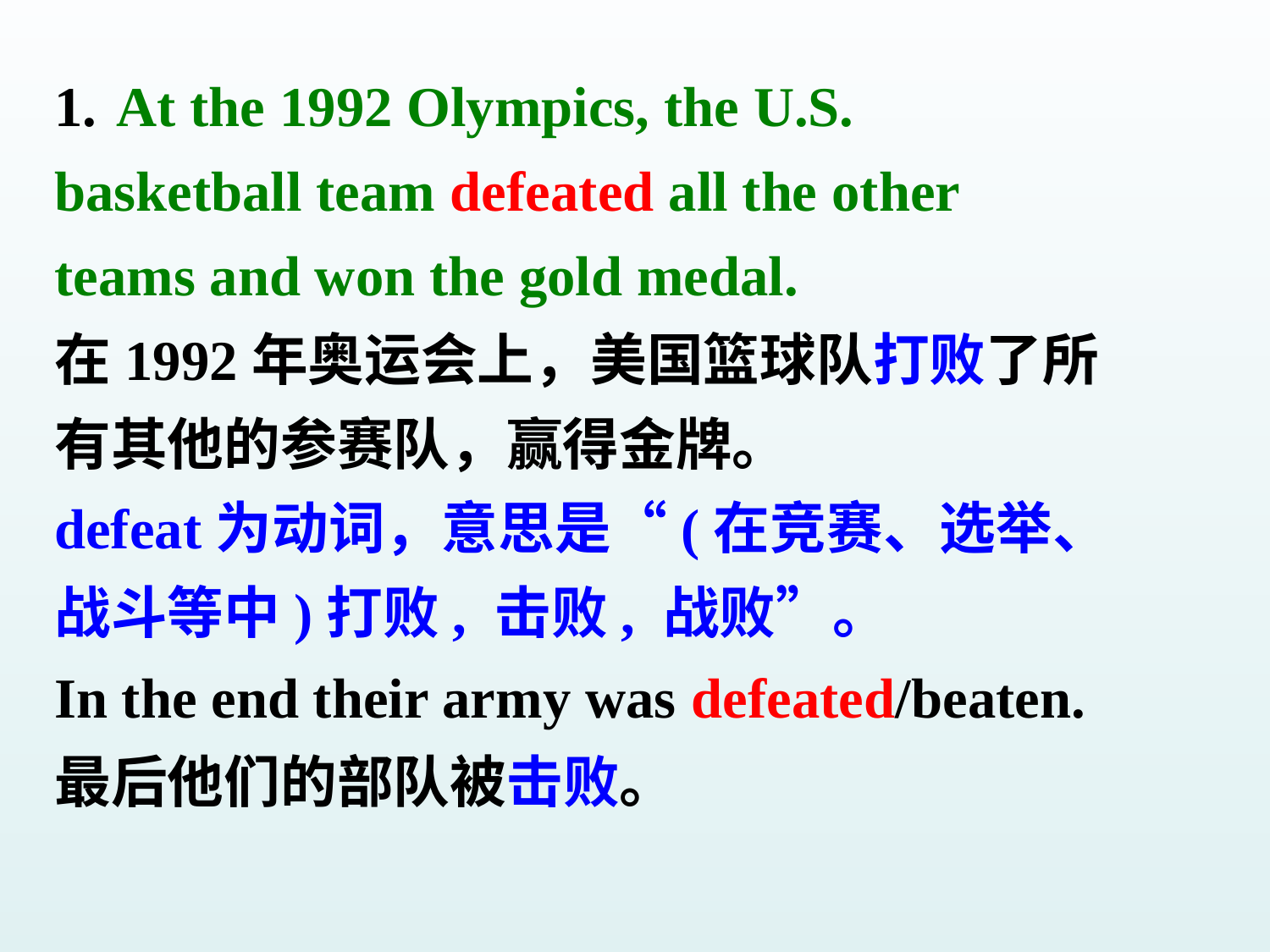

At the 1992 Olympics, the U.S.
basketball team defeated all the other
teams and won the gold medal.
在1992年奥运会上，美国篮球队打败了所
有其他的参赛队，赢得金牌。
defeat为动词，意思是“(在竞赛、选举、
战斗等中)打败, 击败, 战败”。
In the end their army was defeated/beaten.
最后他们的部队被击败。